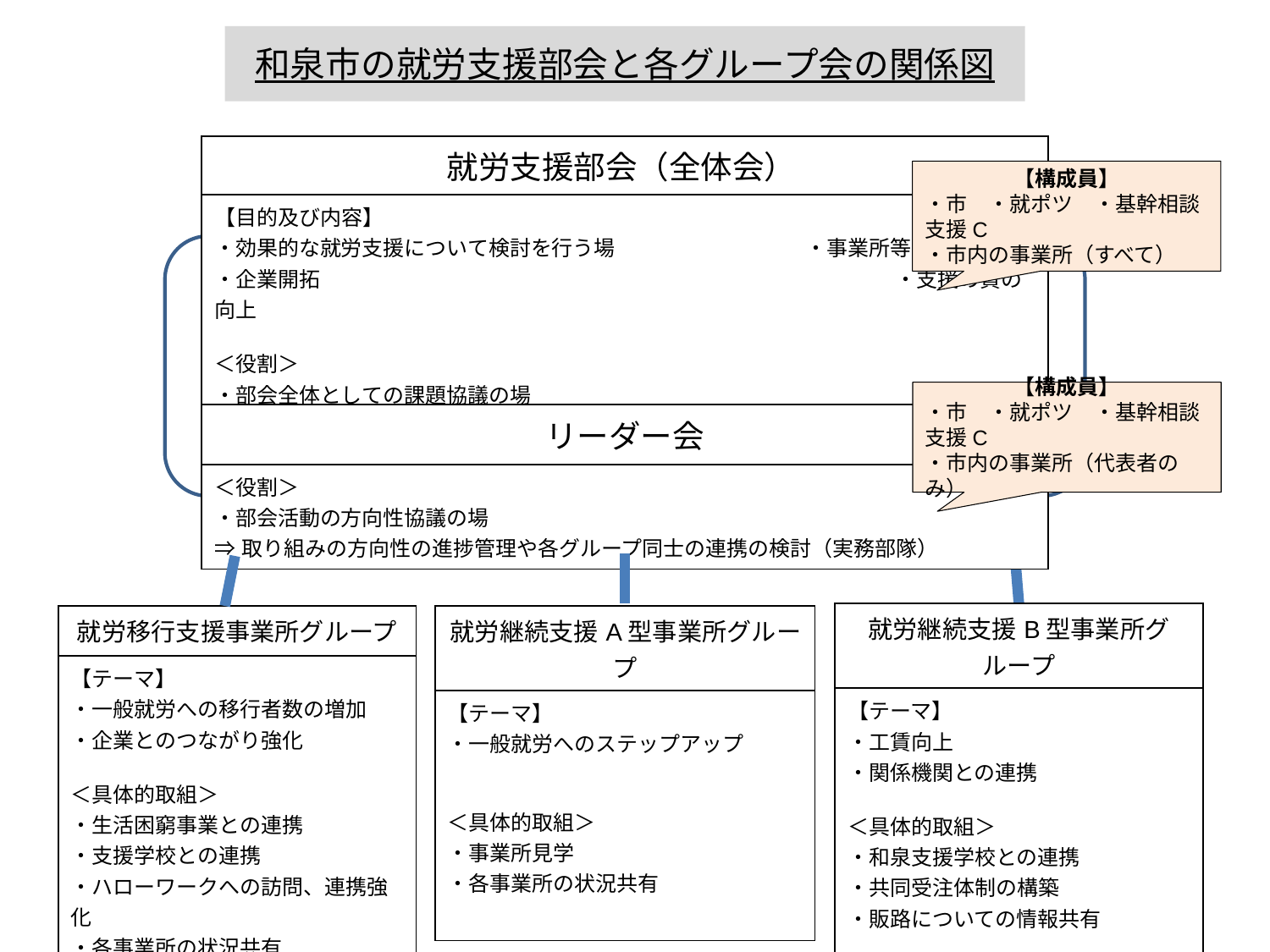

和泉市の就労支援部会と各グループ会の関係図
| 就労支援部会（全体会） |
| --- |
| 【目的及び内容】 ・効果的な就労支援について検討を行う場　　　　　　　　　・事業所等との連携 ・企業開拓　　　　　　　　　　　　　　　　　　　　　　　　　　 　・支援の質の向上 ＜役割＞ ・部会全体としての課題協議の場 ・各グループの情報の集約 |
【構成員】
・市　・就ポツ　・基幹相談支援C
・市内の事業所（すべて）

【構成員】
・市　・就ポツ　・基幹相談支援C
・市内の事業所（代表者のみ）
| リーダー会 |
| --- |
| ＜役割＞ ・部会活動の方向性協議の場 ⇒取り組みの方向性の進捗管理や各グループ同士の連携の検討（実務部隊） |
| 就労継続支援B型事業所グループ |
| --- |
| 【テーマ】 ・工賃向上 ・関係機関との連携 ＜具体的取組＞ ・和泉支援学校との連携 ・共同受注体制の構築 ・販路についての情報共有 |
| 就労移行支援事業所グループ |
| --- |
| 【テーマ】 ・一般就労への移行者数の増加 ・企業とのつながり強化 ＜具体的取組＞ ・生活困窮事業との連携 ・支援学校との連携 ・ハローワークへの訪問、連携強化 ・各事業所の状況共有 |
| 就労継続支援A型事業所グループ |
| --- |
| 【テーマ】 ・一般就労へのステップアップ ＜具体的取組＞ ・事業所見学 ・各事業所の状況共有 |